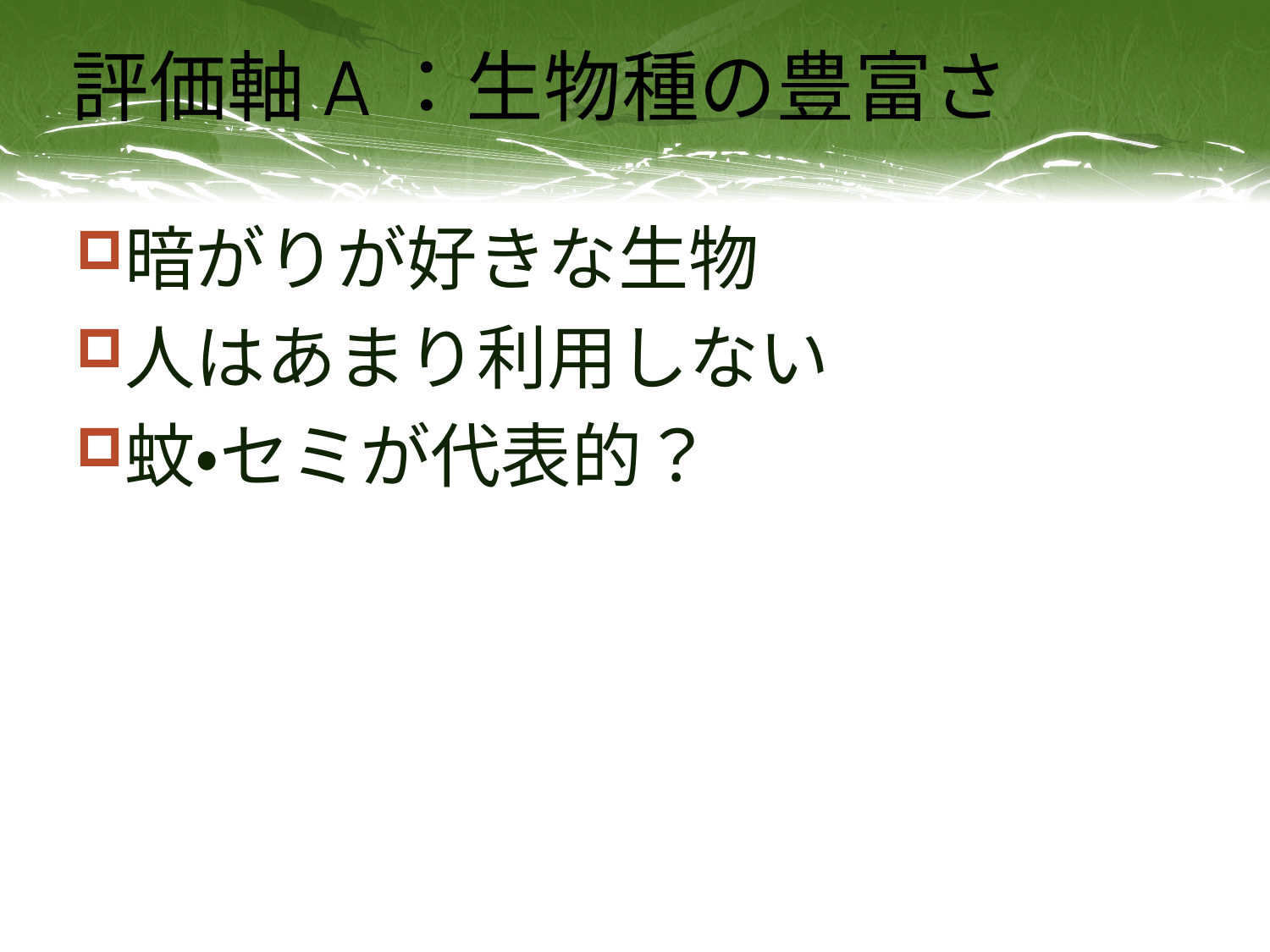

# 評価軸A：生物種の豊富さ
暗がりが好きな生物
人はあまり利用しない
蚊・セミが代表的？